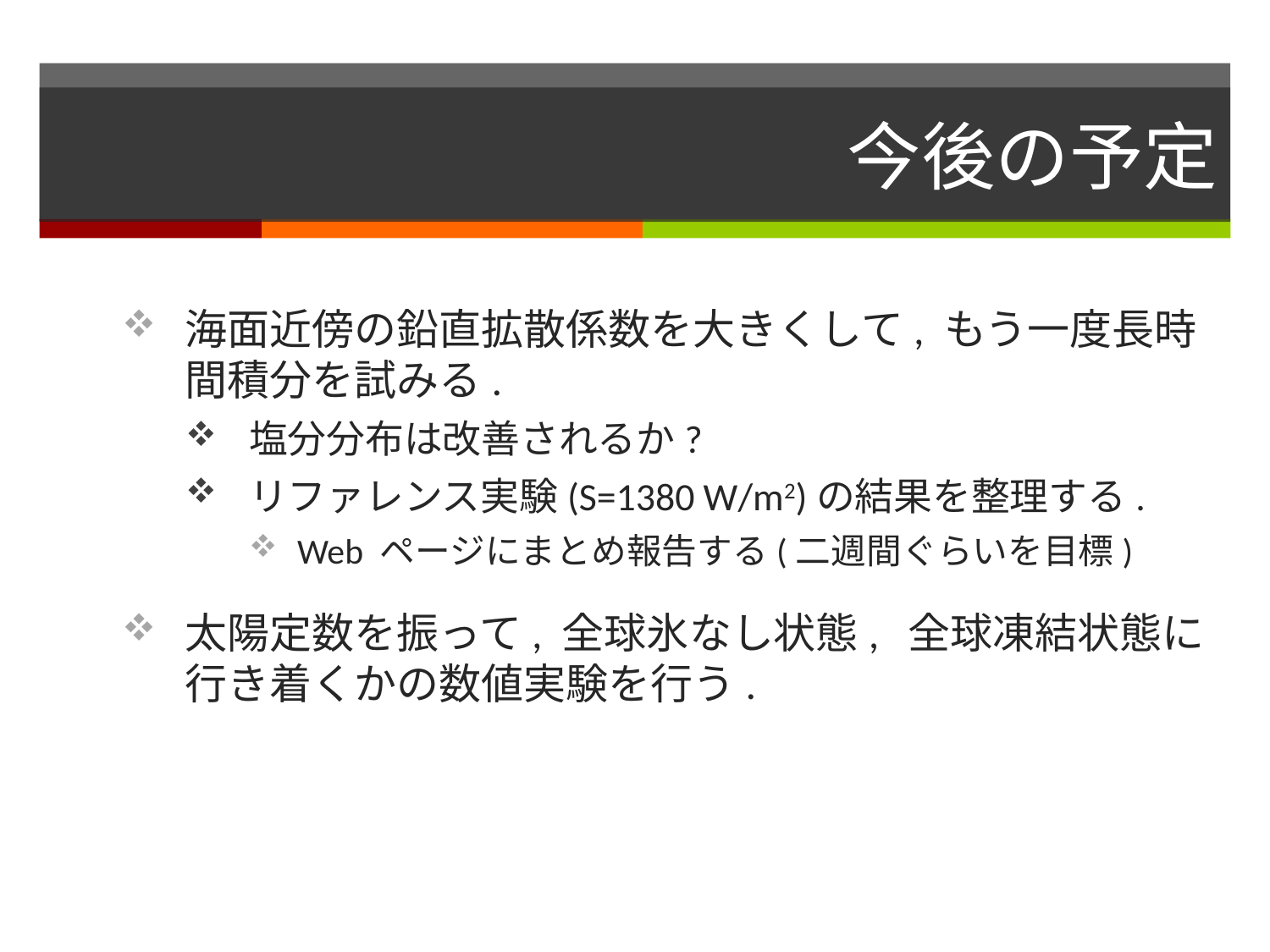

# 今後の予定
海面近傍の鉛直拡散係数を大きくして, もう一度長時間積分を試みる.
塩分分布は改善されるか?
リファレンス実験(S=1380 W/m2)の結果を整理する.
Web ページにまとめ報告する(二週間ぐらいを目標)
太陽定数を振って, 全球氷なし状態,  全球凍結状態に行き着くかの数値実験を行う.